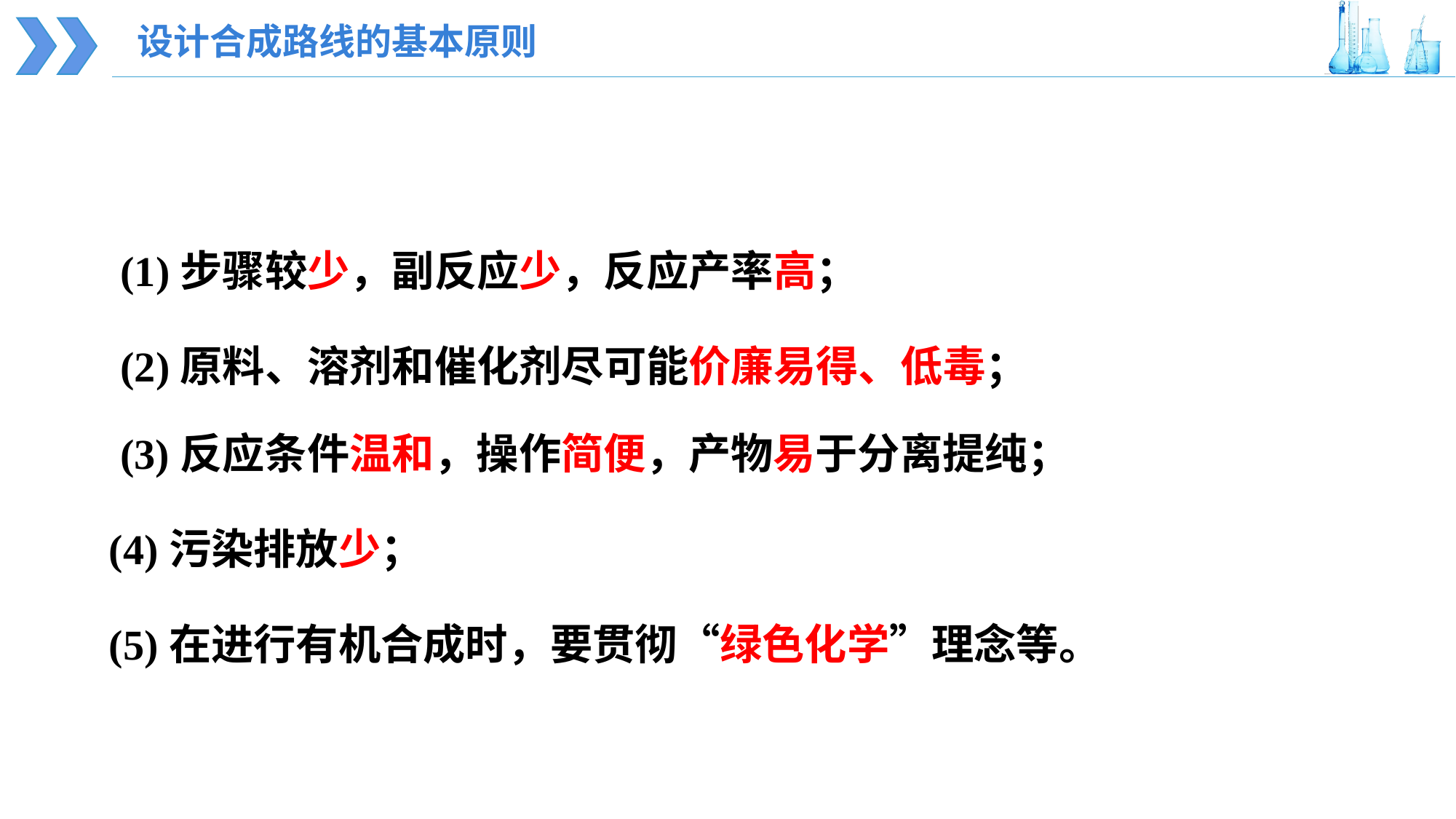

设计合成路线的基本原则
(1)步骤较少，副反应少，反应产率高；

(2)原料、溶剂和催化剂尽可能价廉易得、低毒；
(3)反应条件温和，操作简便，产物易于分离提纯；

(4)污染排放少；

(5)在进行有机合成时，要贯彻“绿色化学”理念等。